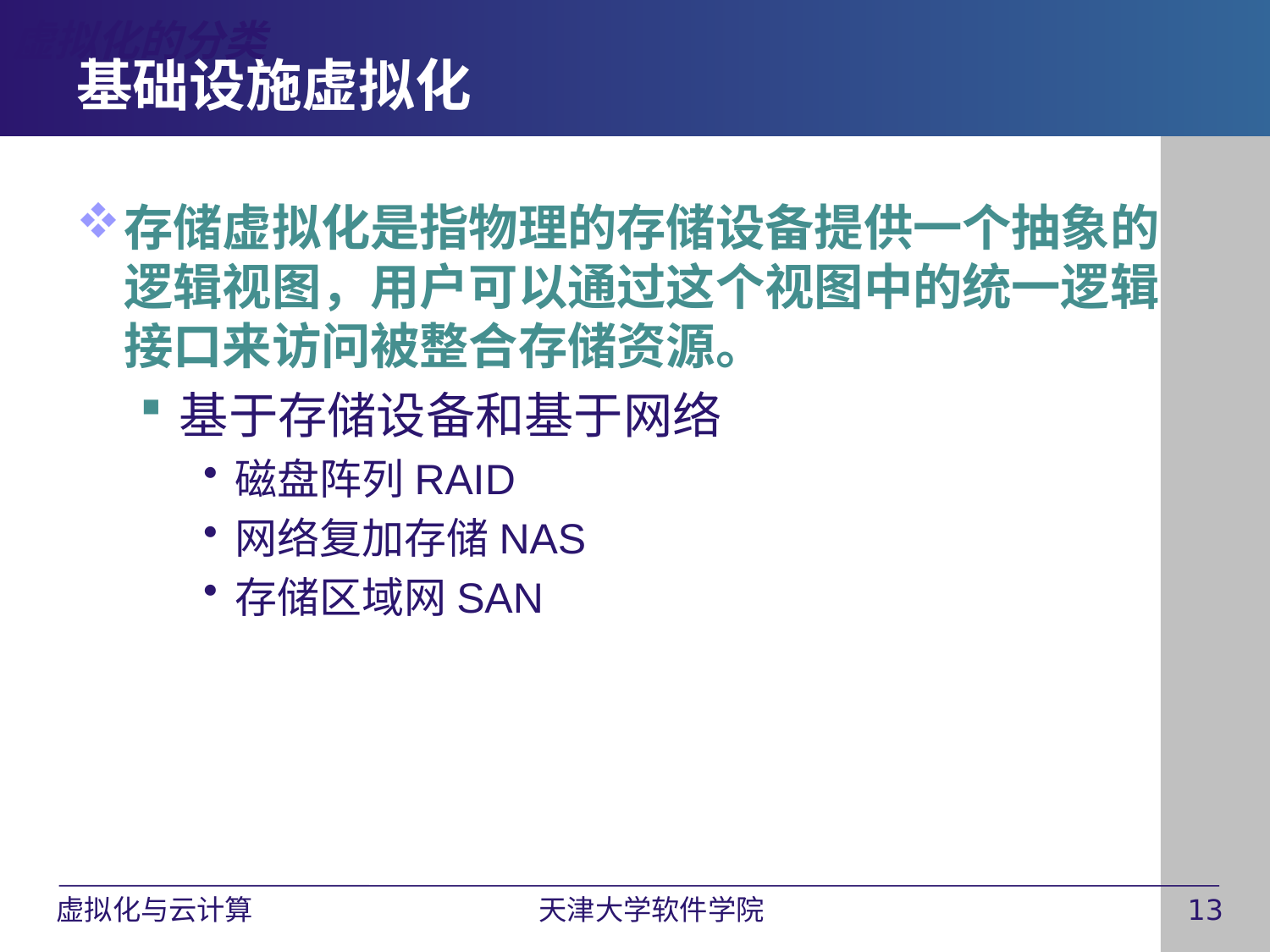

虚拟化的分类
# 基础设施虚拟化
存储虚拟化是指物理的存储设备提供一个抽象的逻辑视图，用户可以通过这个视图中的统一逻辑接口来访问被整合存储资源。
基于存储设备和基于网络
磁盘阵列RAID
网络复加存储NAS
存储区域网SAN